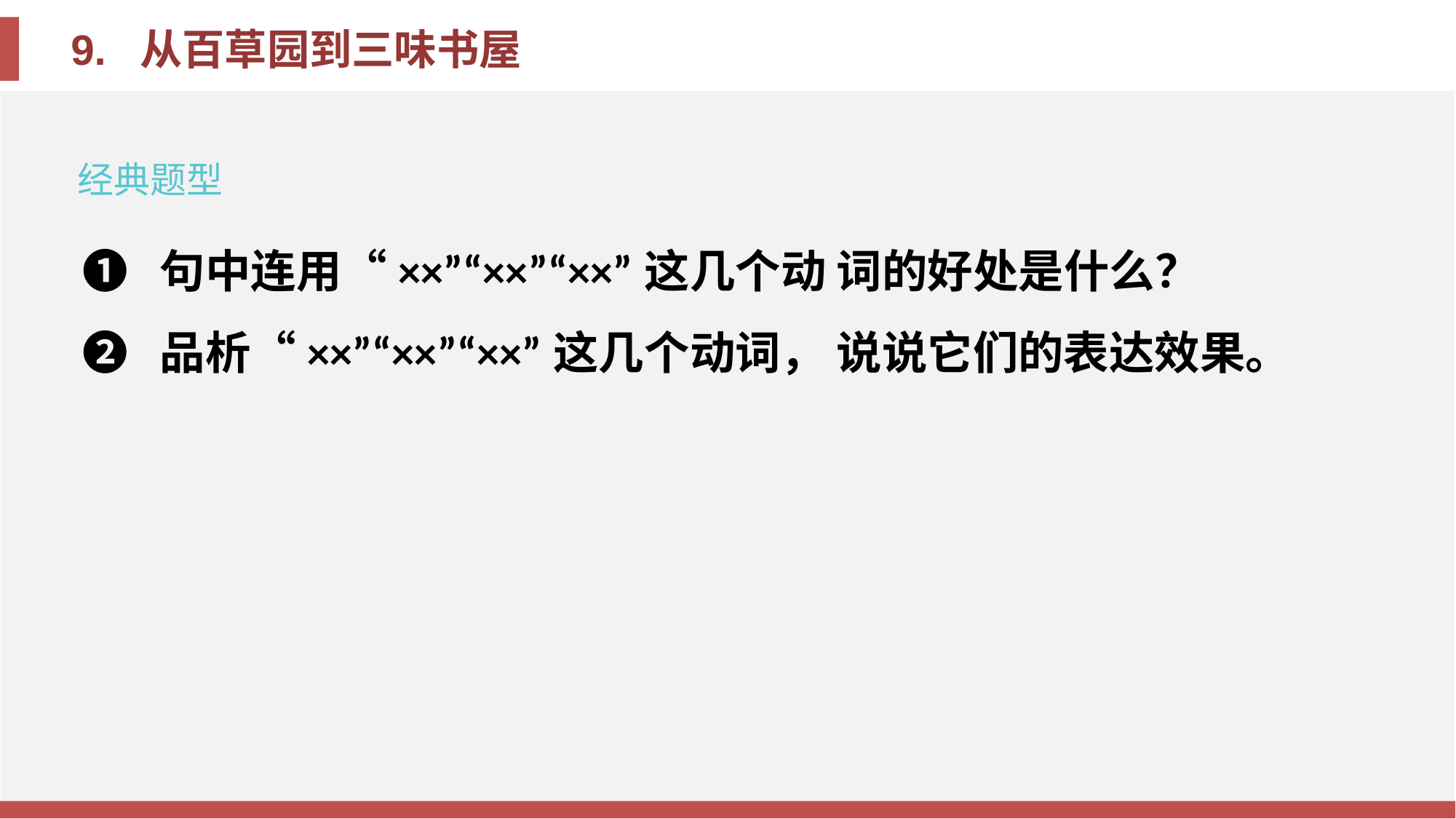

经典题型
❶  句中连用“××”“××”“××”这几个动 词的好处是什么？
❷  品析“××”“××”“××”这几个动词， 说说它们的表达效果。